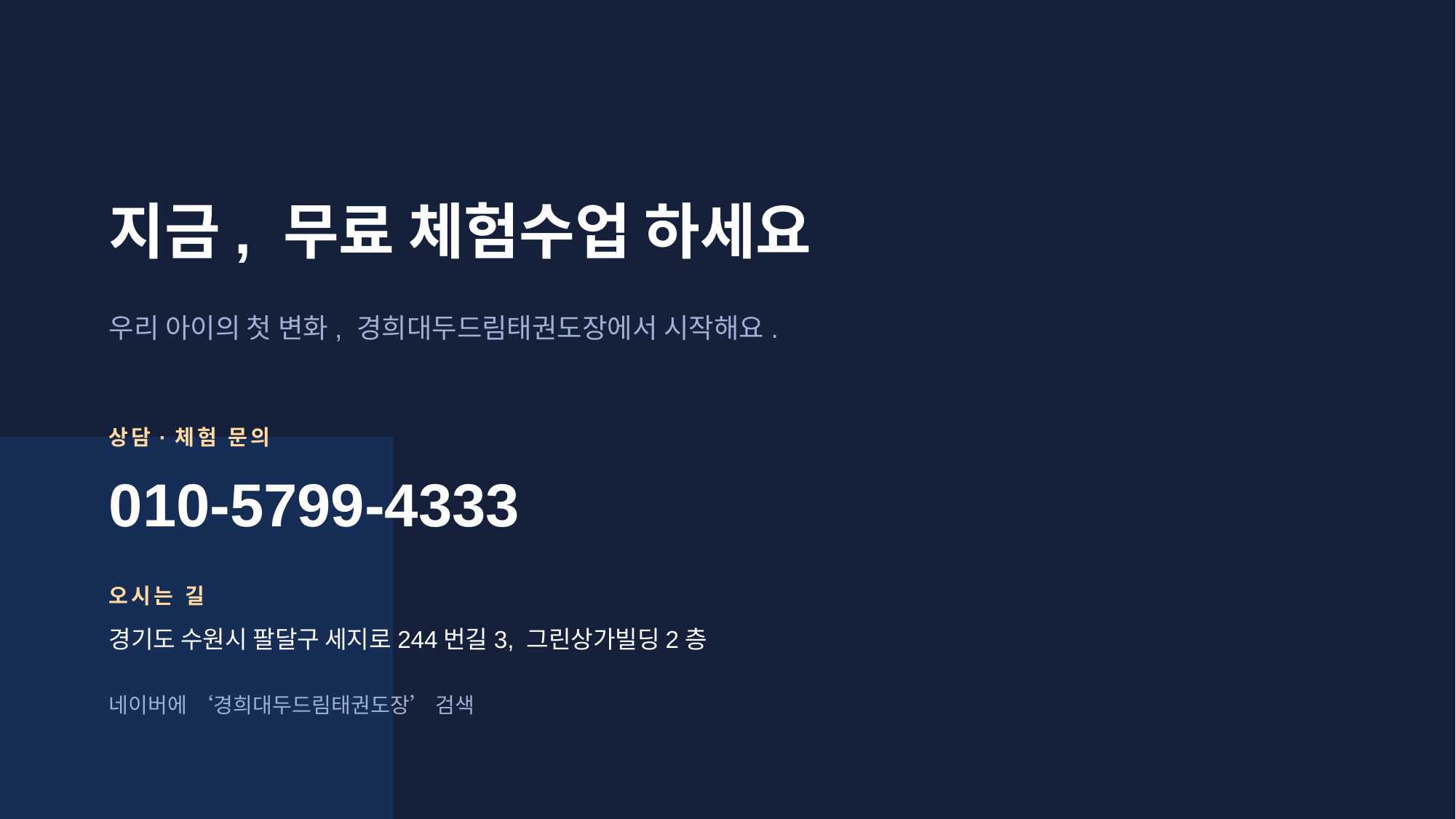

지금, 무료 체험수업 하세요
우리 아이의 첫 변화, 경희대두드림태권도장에서 시작해요.
상담·체험 문의

010-5799-4333
오시는 길
경기도 수원시 팔달구 세지로244번길3, 그린상가빌딩2층
네이버에 ‘경희대두드림태권도장’ 검색